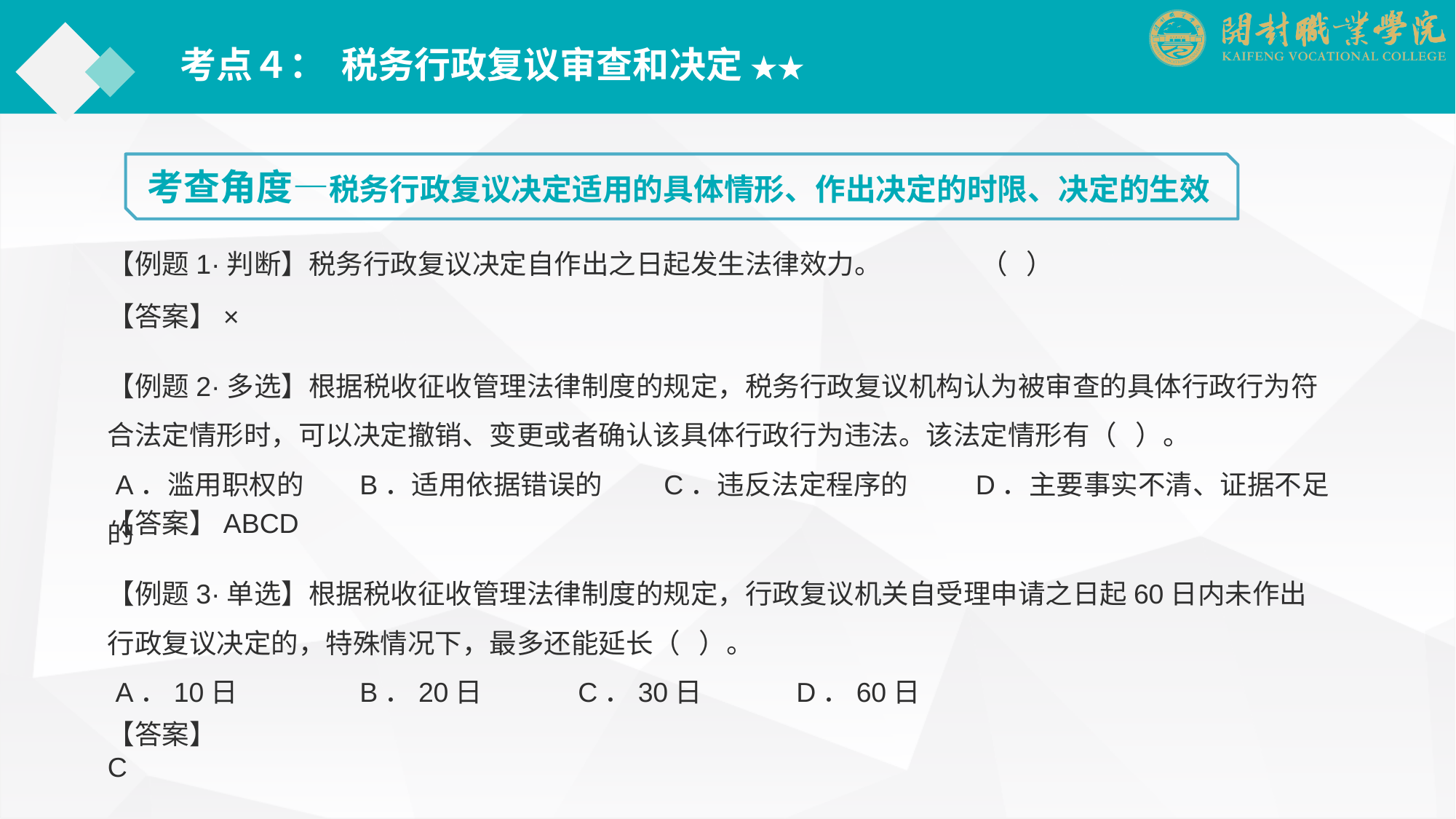

考点４：  税务行政复议审查和决定 ★★

考查角度—税务行政复议决定适用的具体情形、作出决定的时限、决定的生效
【例题1·判断】税务行政复议决定自作出之日起发生法律效力。	（   ）
【答案】×
【例题2·多选】根据税收征收管理法律制度的规定，税务行政复议机构认为被审查的具体行政行为符合法定情形时，可以决定撤销、变更或者确认该具体行政行为违法。该法定情形有（   ）。
 A．滥用职权的	　B．适用依据错误的　　C．违反法定程序的　　 D．主要事实不清、证据不足的
【答案】ABCD
【例题3·单选】根据税收征收管理法律制度的规定，行政复议机关自受理申请之日起60日内未作出行政复议决定的，特殊情况下，最多还能延长（   ）。
 A．10日	　B．20日	　C．30日	　D．60日
【答案】C